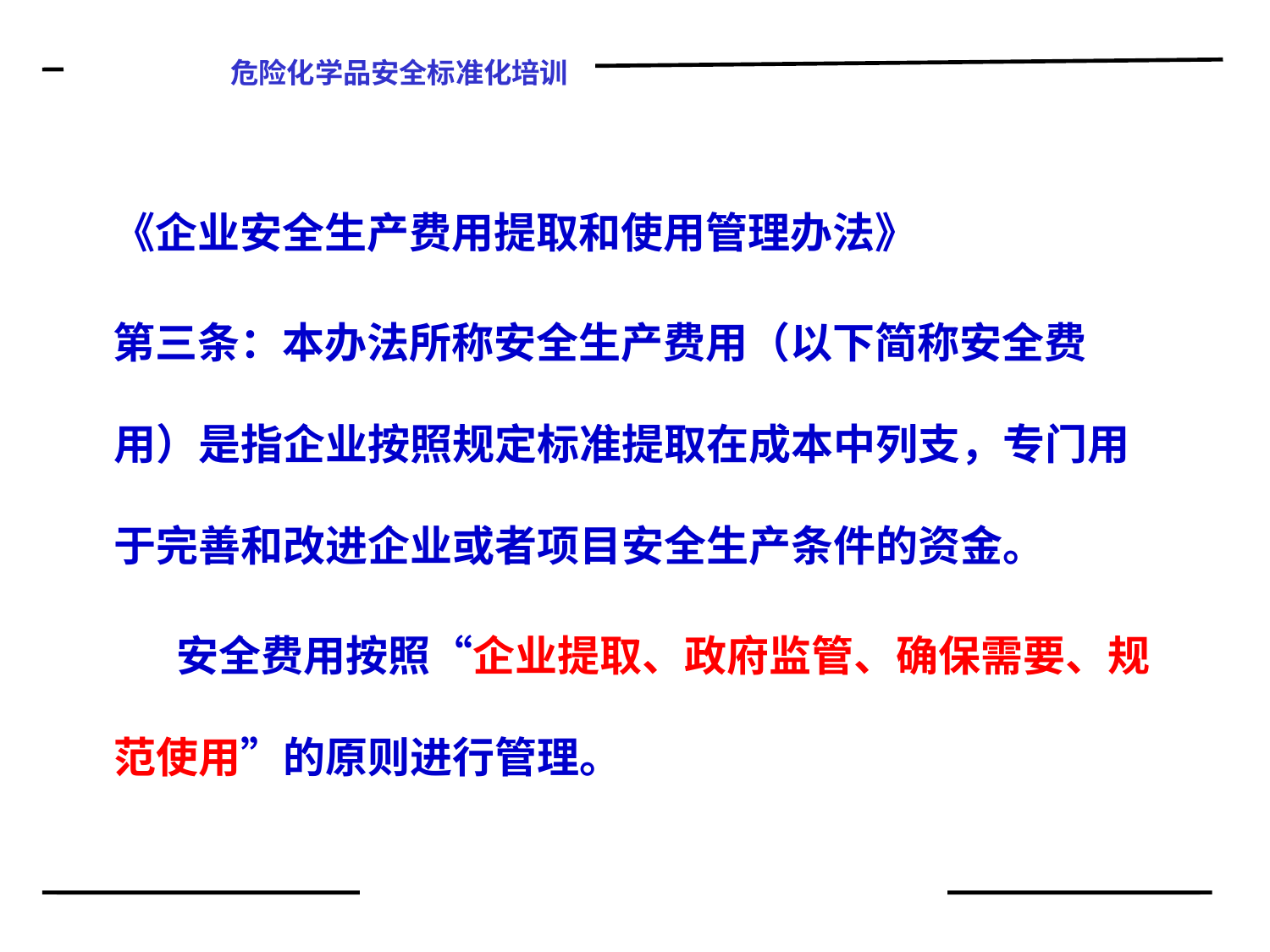

《企业安全生产费用提取和使用管理办法》
第三条：本办法所称安全生产费用（以下简称安全费用）是指企业按照规定标准提取在成本中列支，专门用于完善和改进企业或者项目安全生产条件的资金。
　　安全费用按照“企业提取、政府监管、确保需要、规范使用”的原则进行管理。